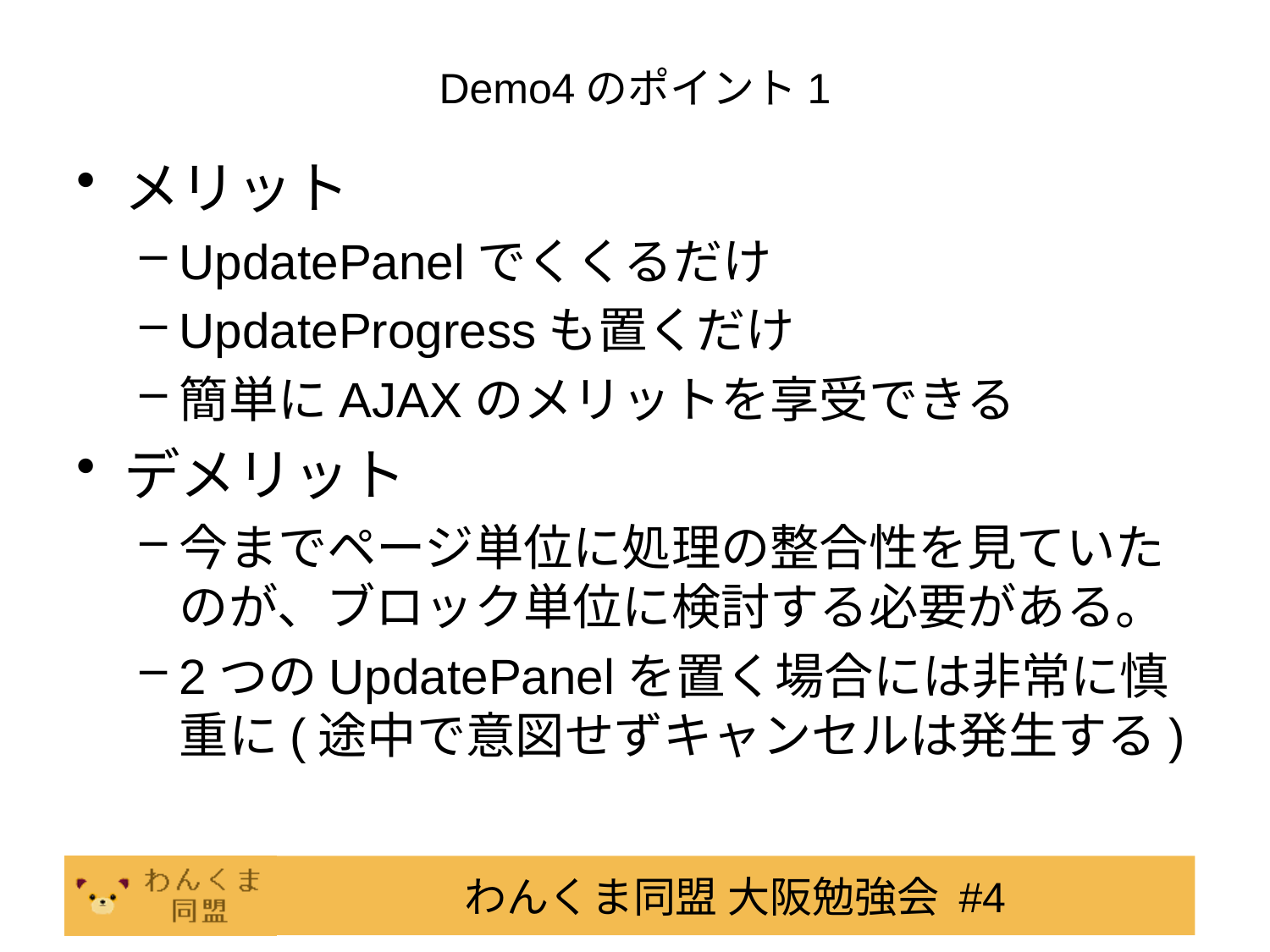

# Demo4のポイント1
メリット
UpdatePanelでくくるだけ
UpdateProgressも置くだけ
簡単にAJAXのメリットを享受できる
デメリット
今までページ単位に処理の整合性を見ていたのが、ブロック単位に検討する必要がある。
2つのUpdatePanelを置く場合には非常に慎重に(途中で意図せずキャンセルは発生する)